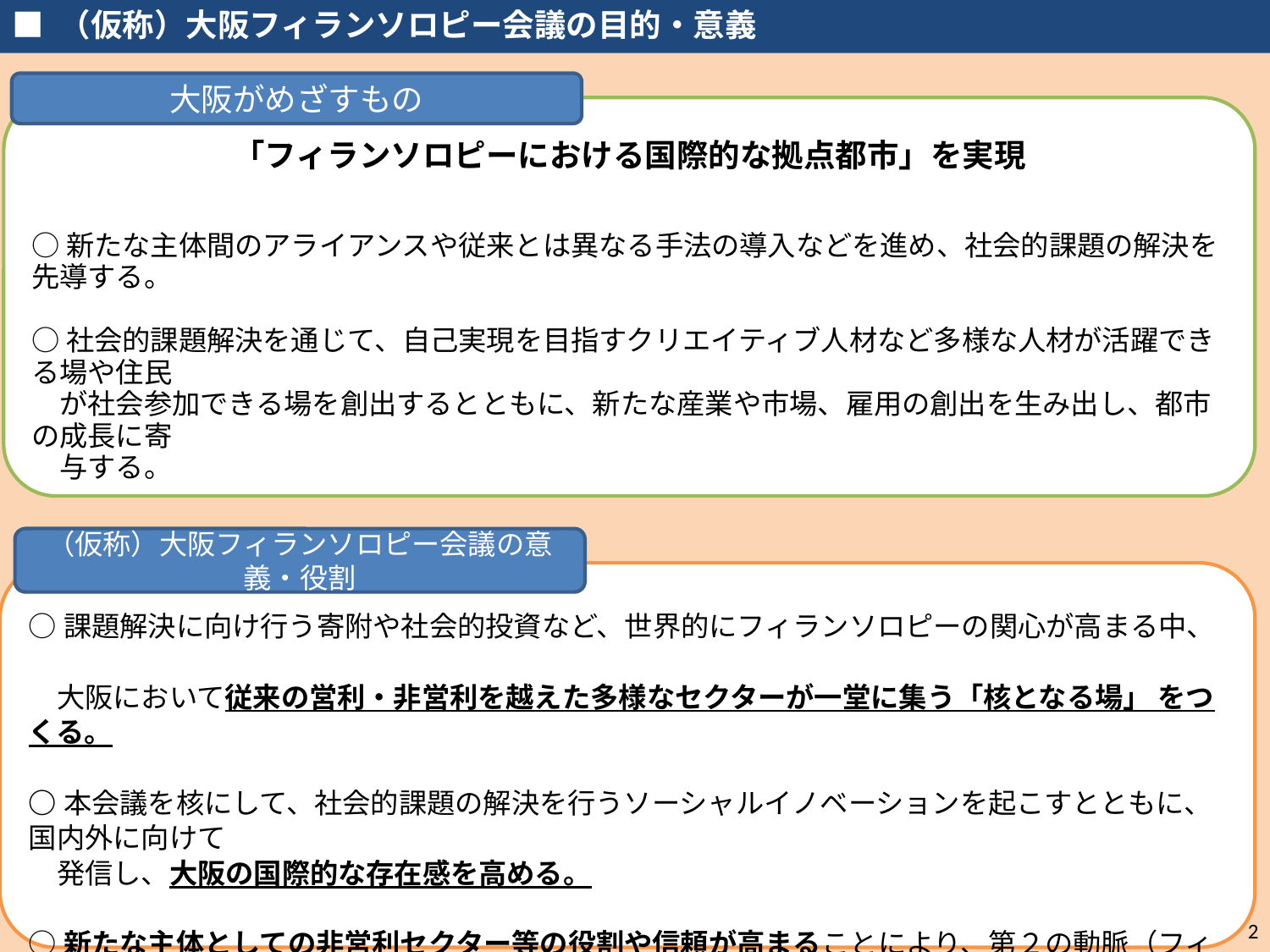

■ （仮称）大阪フィランソロピー会議の目的・意義
大阪がめざすもの

　　　「副首都ビジョン」において示された、

「フィランソロピーにおける国際的な拠点都市」を実現

○新たな主体間のアライアンスや従来とは異なる手法の導入などを進め、社会的課題の解決を先導する。

○社会的課題解決を通じて、自己実現を目指すクリエイティブ人材など多様な人材が活躍できる場や住民
　が社会参加できる場を創出するとともに、新たな産業や市場、雇用の創出を生み出し、都市の成長に寄
　与する。

（仮称）大阪フィランソロピー会議の意義・役割

○課題解決に向け行う寄附や社会的投資など、世界的にフィランソロピーの関心が高まる中、
　大阪において従来の営利・非営利を越えた多様なセクターが一堂に集う「核となる場」 をつくる。

○本会議を核にして、社会的課題の解決を行うソーシャルイノベーションを起こすとともに、国内外に向けて
　発信し、大阪の国際的な存在感を高める。
○新たな主体としての非営利セクター等の役割や信頼が高まることにより、第２の動脈（フィランソロピー･
　キャピタル）として人材や寄附、投資が集まるなど、非営利セクター等の活動の場を広げ、大阪での民間
　活動の活性化につなげる。
2